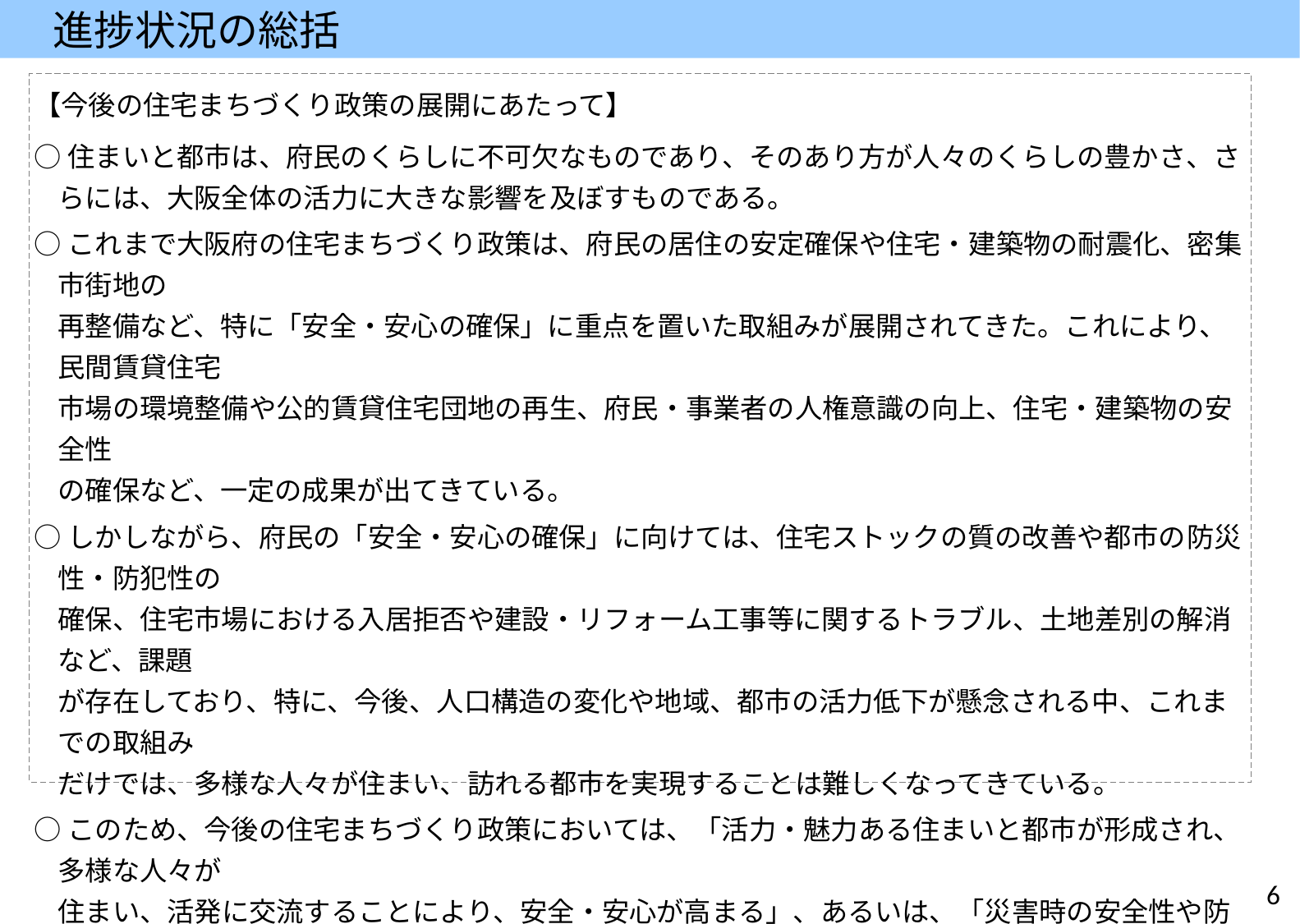

進捗状況の総括
【今後の住宅まちづくり政策の展開にあたって】
○住まいと都市は、府民のくらしに不可欠なものであり、そのあり方が人々のくらしの豊かさ、さらには、大阪全体の活力に大きな影響を及ぼすものである。
○これまで大阪府の住宅まちづくり政策は、府民の居住の安定確保や住宅・建築物の耐震化、密集市街地の
再整備など、特に「安全・安心の確保」に重点を置いた取組みが展開されてきた。これにより、民間賃貸住宅
市場の環境整備や公的賃貸住宅団地の再生、府民・事業者の人権意識の向上、住宅・建築物の安全性
の確保など、一定の成果が出てきている。
○しかしながら、府民の「安全・安心の確保」に向けては、住宅ストックの質の改善や都市の防災性・防犯性の
確保、住宅市場における入居拒否や建設・リフォーム工事等に関するトラブル、土地差別の解消など、課題
が存在しており、特に、今後、人口構造の変化や地域、都市の活力低下が懸念される中、これまでの取組み
だけでは、多様な人々が住まい、訪れる都市を実現することは難しくなってきている。
○このため、今後の住宅まちづくり政策においては、「活力・魅力ある住まいと都市が形成され、多様な人々が
住まい、活発に交流することにより、安全・安心が高まる」、あるいは、「災害時の安全性や防犯性など安全・
安心が確保された住まいと都市が、多様な人々を惹きつけ、活力と魅力が生み出される」といった、「活力・
魅力の創出」と「安全・安心の確保」が相互に作用し合い、好循環を生み出すような政策展開やその仕組み
づくりに重点的に取り組む必要がある。
6